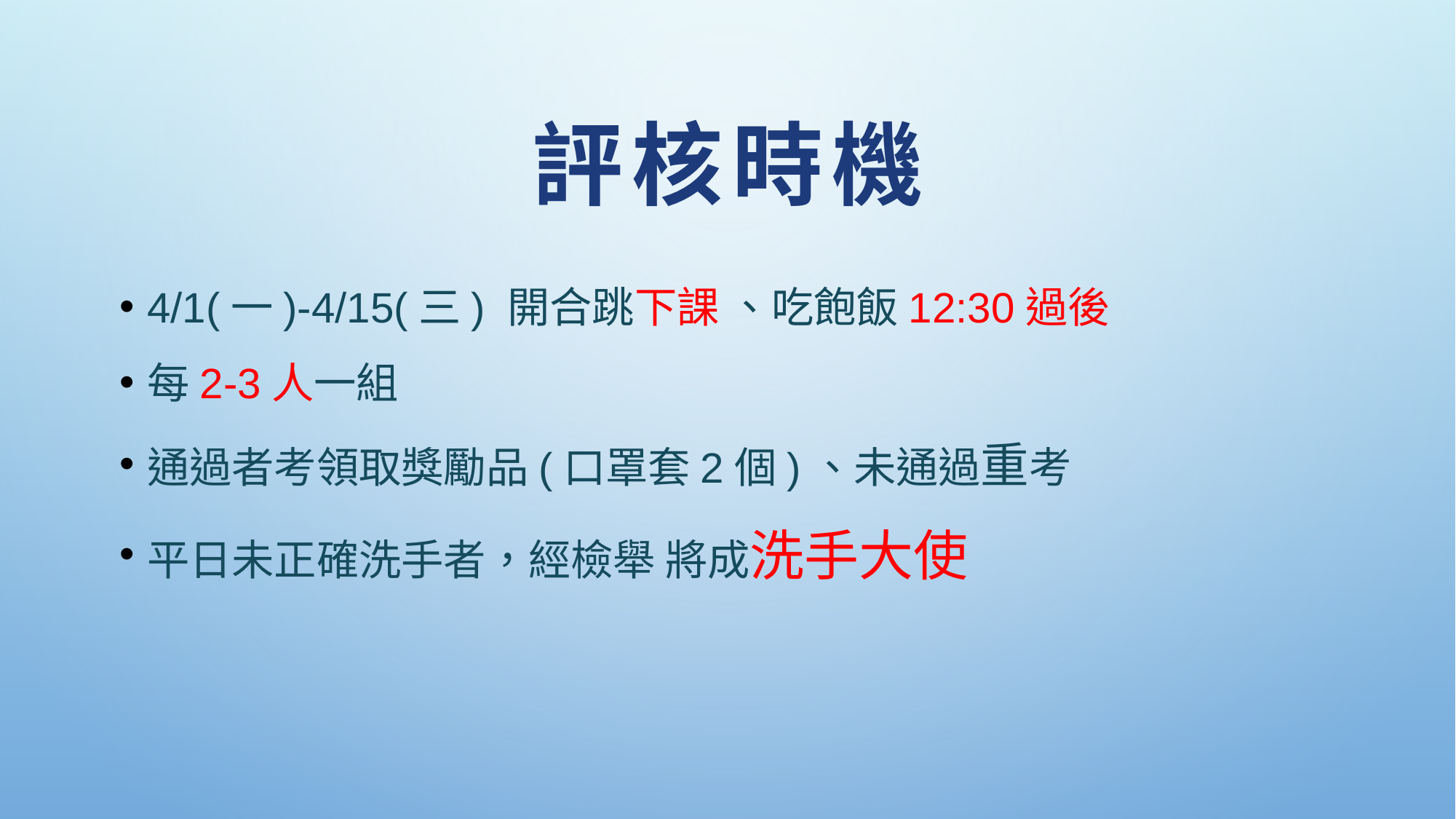

# 評核時機
4/1(一)-4/15(三) 開合跳下課 、吃飽飯12:30過後
每2-3人一組
通過者考領取獎勵品(口罩套2個)、未通過重考
平日未正確洗手者，經檢舉 將成洗手大使